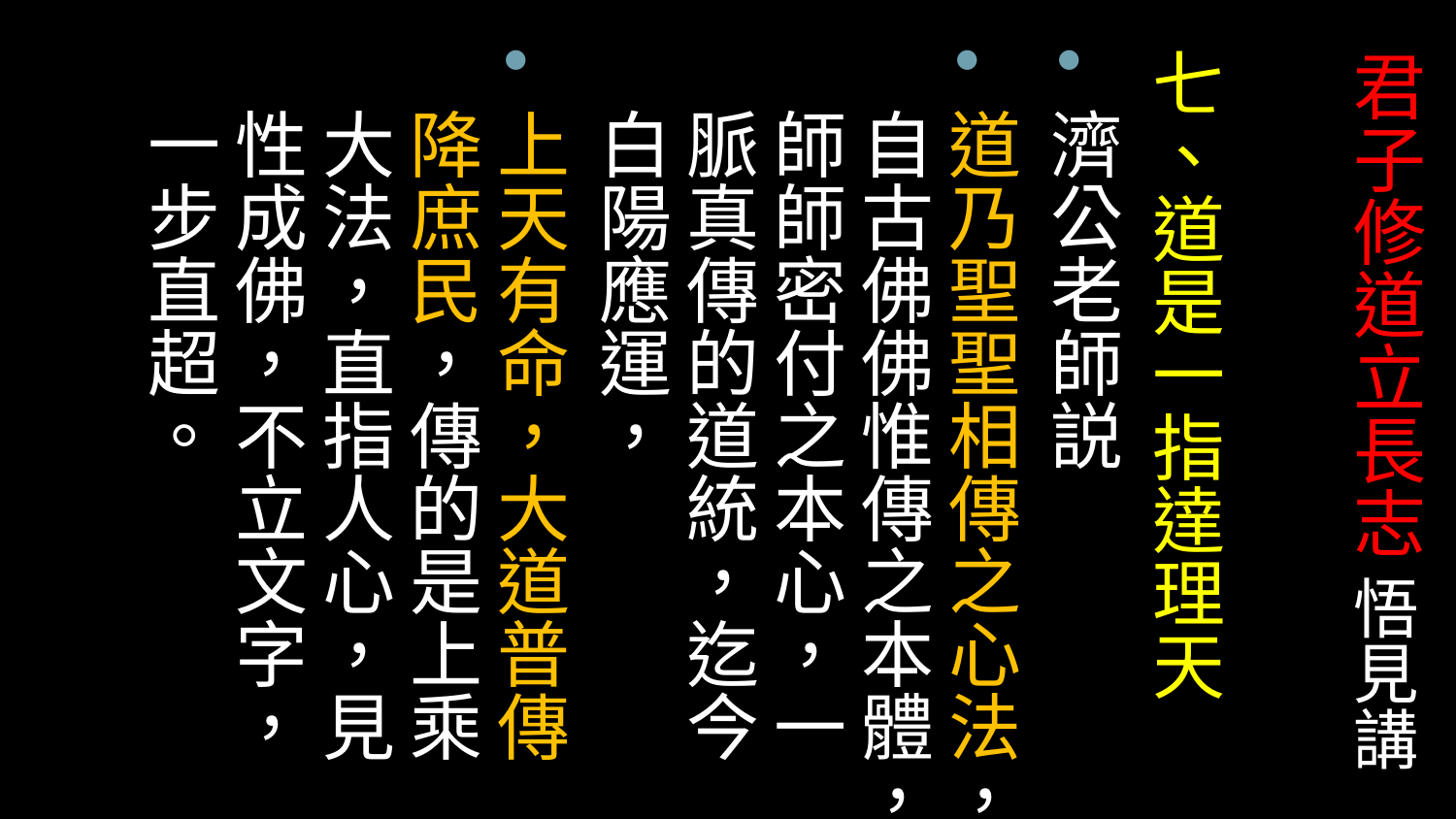

七、道是一指達理天
濟公老師説
道乃聖聖相傳之心法，自古佛佛惟傳之本體，師師密付之本心，一脈真傳的道統，迄今白陽應運，
上天有命，大道普傳降庶民，傳的是上乘大法，直指人心，見性成佛，不立文字，一步直超。

# 君子修道立長志 悟見講